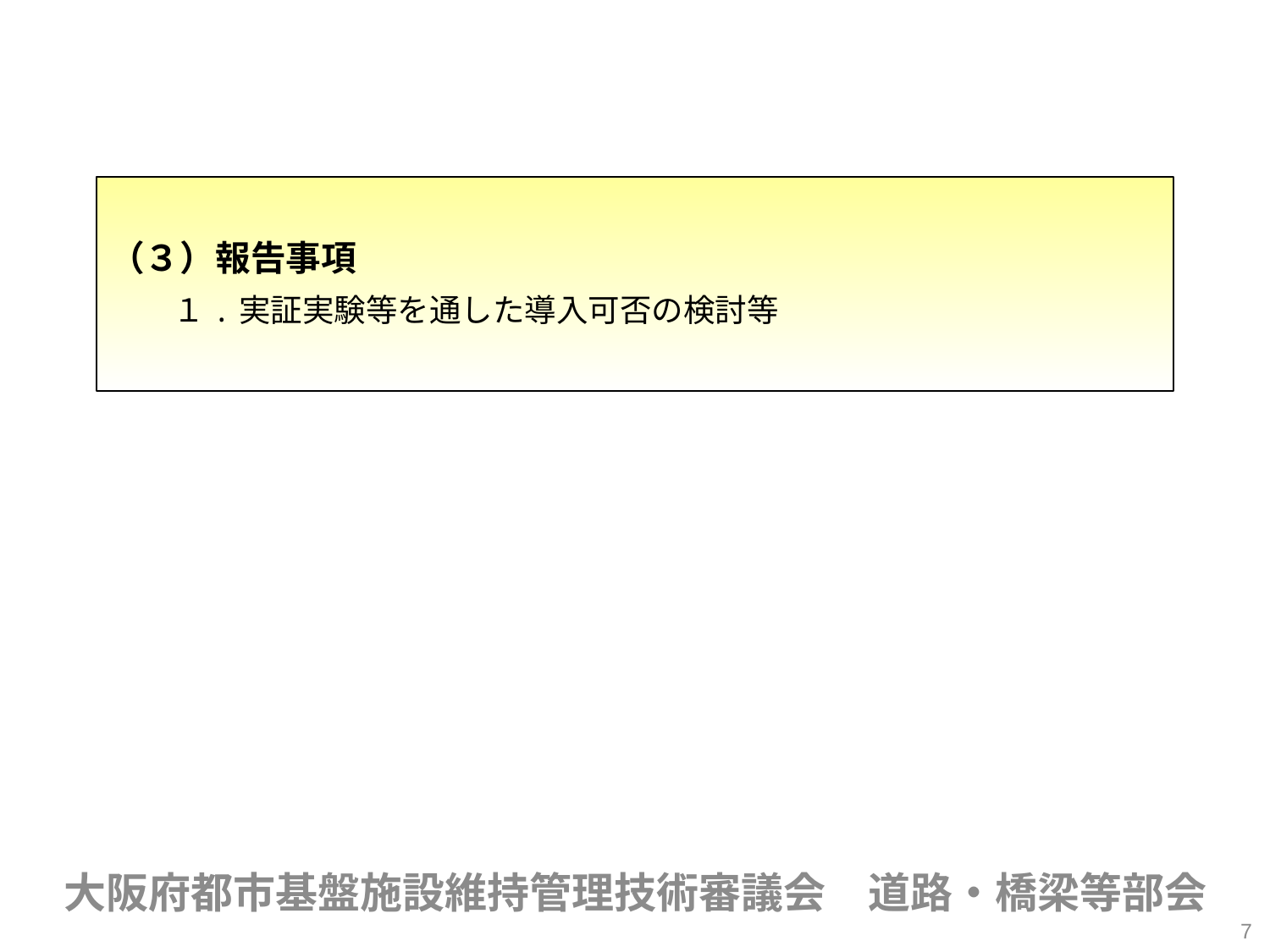

（３）報告事項
　　１.実証実験等を通した導入可否の検討等
大阪府都市基盤施設維持管理技術審議会　道路・橋梁等部会
7